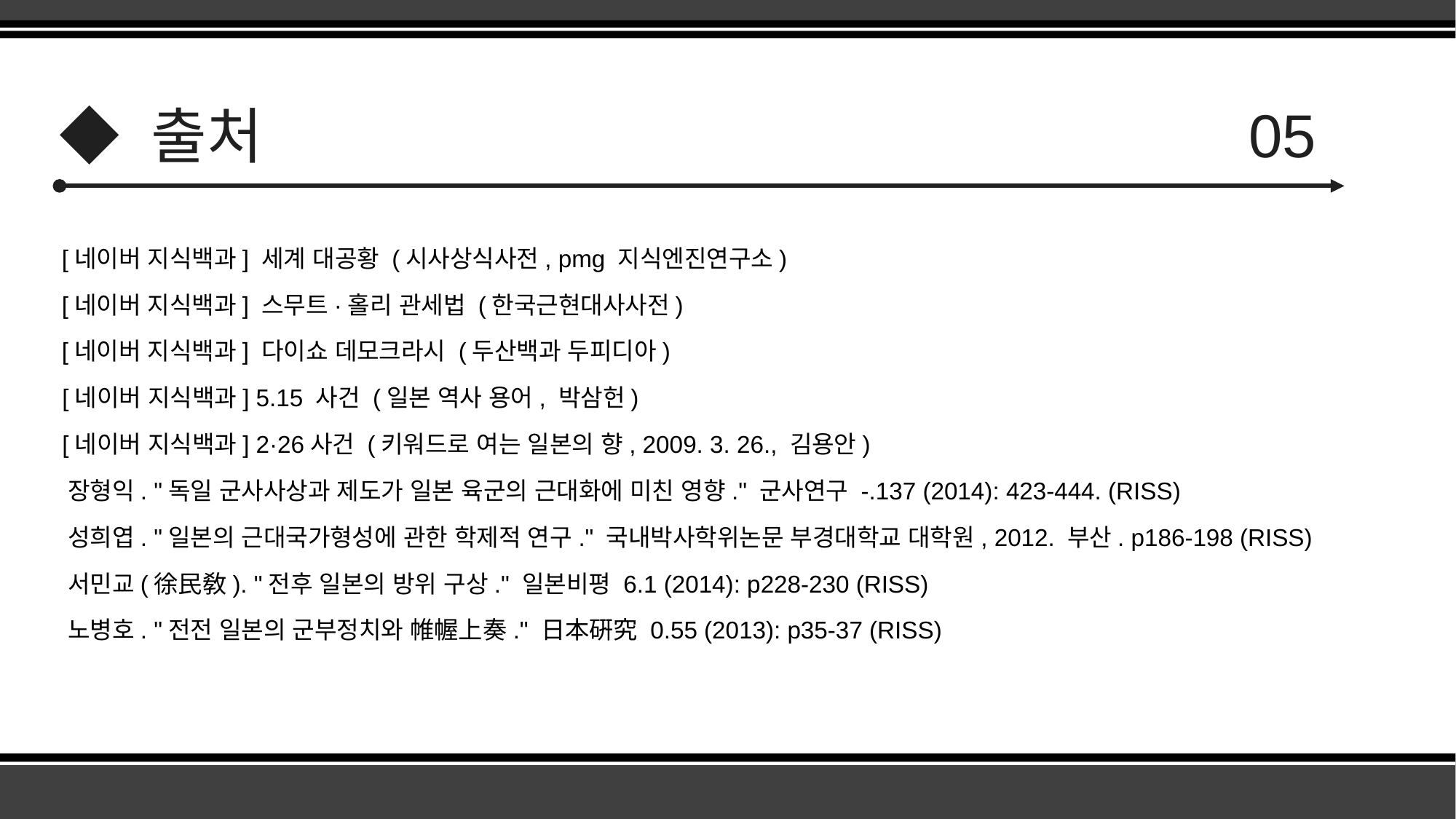

# ◆ 출처
 05
[네이버 지식백과] 세계 대공황 (시사상식사전, pmg 지식엔진연구소)
[네이버 지식백과] 스무트·홀리 관세법 (한국근현대사사전)
[네이버 지식백과] 다이쇼 데모크라시 (두산백과 두피디아)
   [네이버 지식백과] 5.15 사건 (일본 역사 용어, 박삼헌)
   [네이버 지식백과] 2·26사건 (키워드로 여는 일본의 향, 2009. 3. 26., 김용안)
   장형익. "독일 군사사상과 제도가 일본 육군의 근대화에 미친 영향." 군사연구 -.137 (2014): 423-444. (RISS)
   성희엽. "일본의 근대국가형성에 관한 학제적 연구." 국내박사학위논문 부경대학교 대학원, 2012. 부산. p186-198 (RISS)
   서민교(徐民敎). "전후 일본의 방위 구상." 일본비평 6.1 (2014): p228-230 (RISS)
   노병호. "전전 일본의 군부정치와 帷幄上奏." 日本硏究 0.55 (2013): p35-37 (RISS)